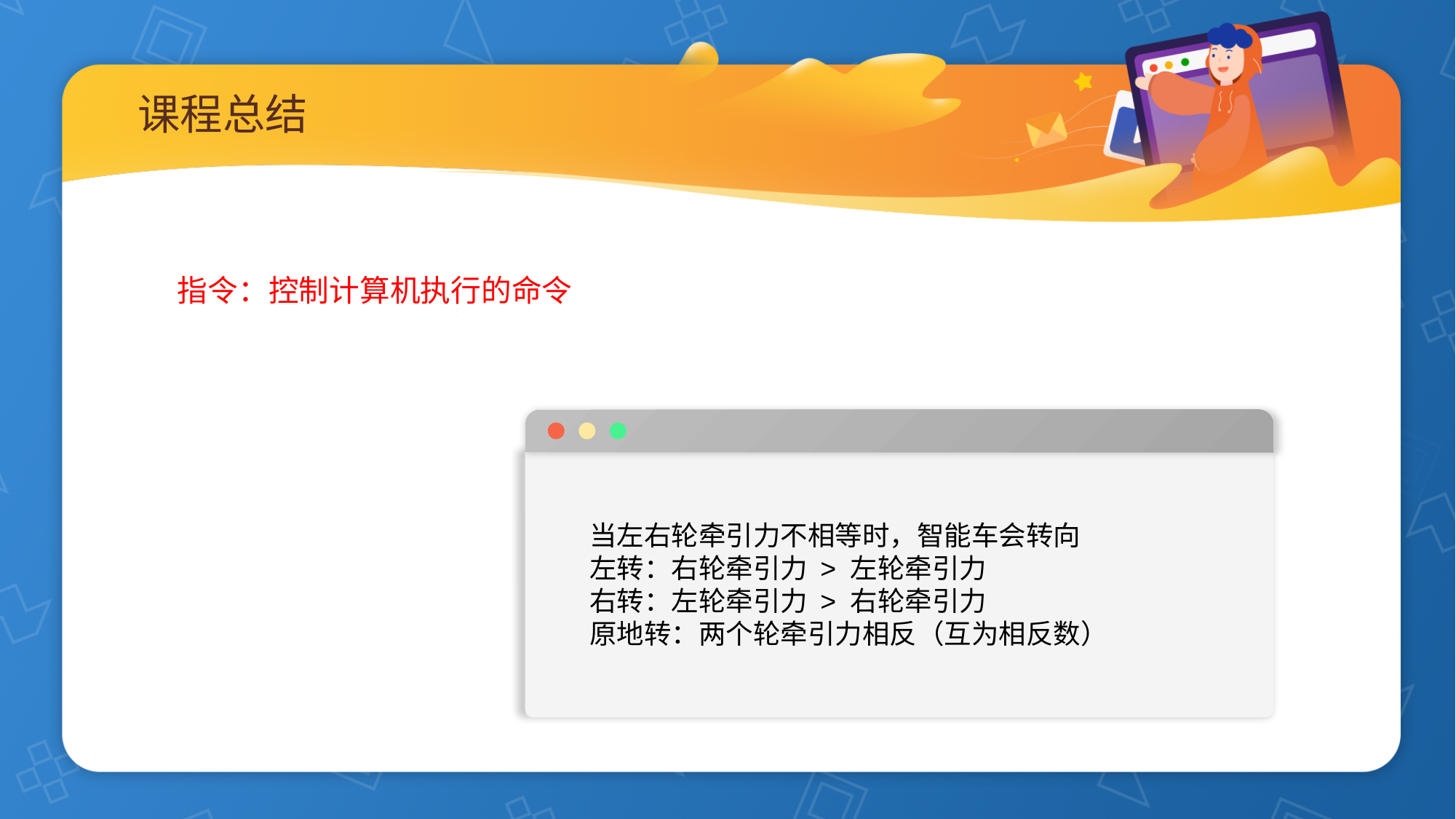

# 课程总结
指令：控制计算机执行的命令

当左右轮牵引力不相等时，智能车会转向
左转：右轮牵引力 > 左轮牵引力
右转：左轮牵引力 > 右轮牵引力
原地转：两个轮牵引力相反（互为相反数）